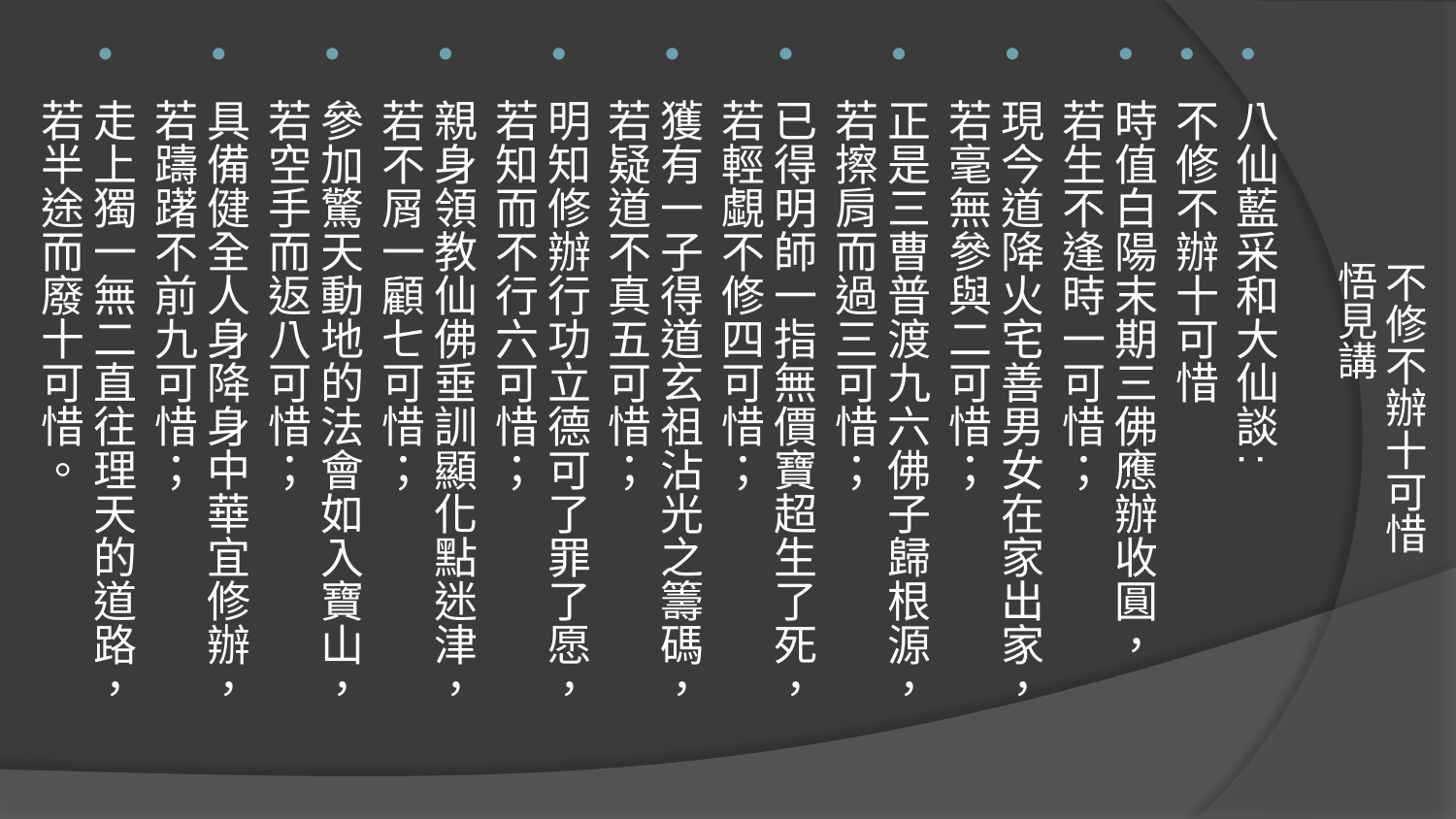

# 不修不辦十可惜 悟見講
八仙藍采和大仙談:
不修不辦十可惜
時值白陽末期三佛應辦收圓，
若生不逢時一可惜；
現今道降火宅善男女在家出家，
若毫無參與二可惜；
正是三曹普渡九六佛子歸根源，
若擦肩而過三可惜；
已得明師一指無價寶超生了死，
若輕覷不修四可惜；
獲有一子得道玄祖沾光之籌碼，
若疑道不真五可惜；
明知修辦行功立德可了罪了愿，
若知而不行六可惜；
親身領教仙佛垂訓顯化點迷津，
若不屑一顧七可惜；
參加驚天動地的法會如入寶山，
若空手而返八可惜；
具備健全人身降身中華宜修辦，
若躊躇不前九可惜；
走上獨一無二直往理天的道路，
若半途而廢十可惜。